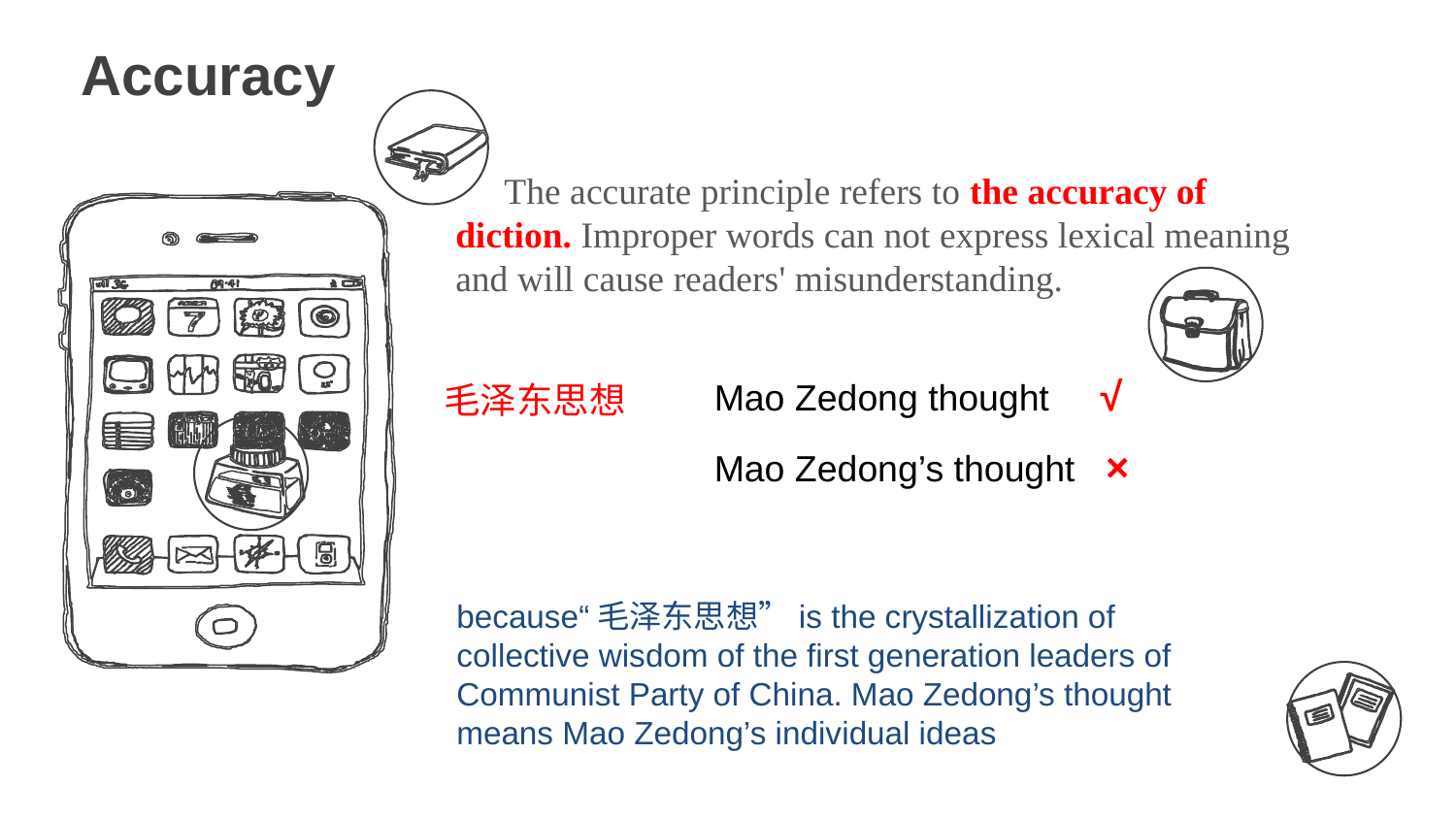

Accuracy

The accurate principle refers to the accuracy of diction. Improper words can not express lexical meaning and will cause readers' misunderstanding.

Mao Zedong thought     √
毛泽东思想

Mao Zedong’s thought   ×
because“毛泽东思想”is the crystallization of collective wisdom of the first generation leaders of Communist Party of China. Mao Zedong’s thought means Mao Zedong’s individual ideas